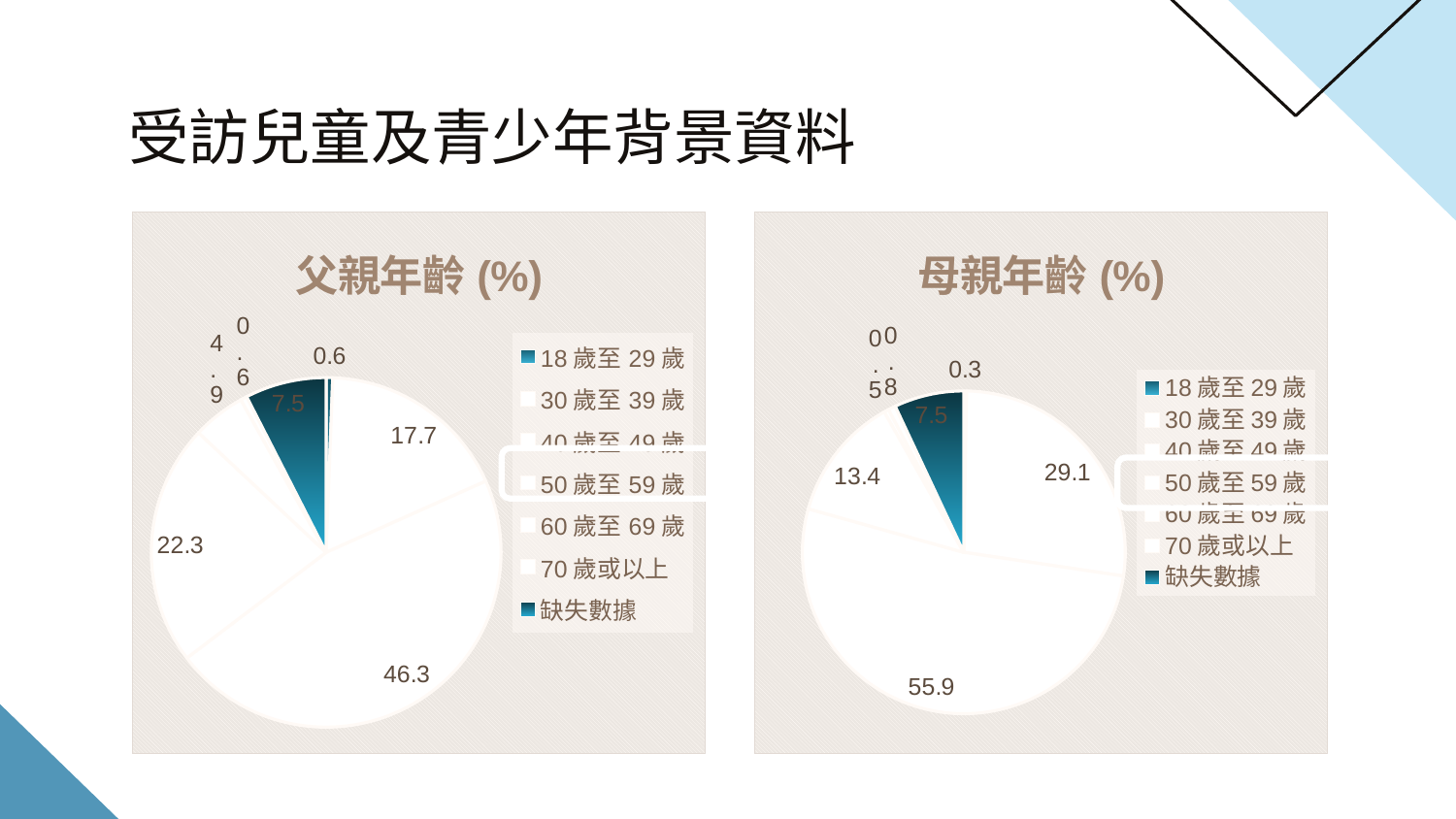

# 受訪兒童及青少年背景資料

### Chart: 父親年齡(%)

| Category | 父親年齡 |
|---|---|
| 18歲至29歲 | 0.6 |
| 30歲至39歲 | 17.7 |
| 40歲至49歲 | 46.3 |
| 50歲至59歲 | 22.3 |
| 60歲至69歲 | 4.9 |
| 70歲或以上 | 0.6 |
| 缺失數據 | 7.5 |

### Chart: 母親年齡(%)

| Category | 母親年齡 |
|---|---|
| 18歲至29歲 | 0.3 |
| 30歲至39歲 | 29.1 |
| 40歲至49歲 | 55.9 |
| 50歲至59歲 | 13.4 |
| 60歲至69歲 | 0.5 |
| 70歲或以上 | 0.8 |
| 缺失數據 | 7.5 |